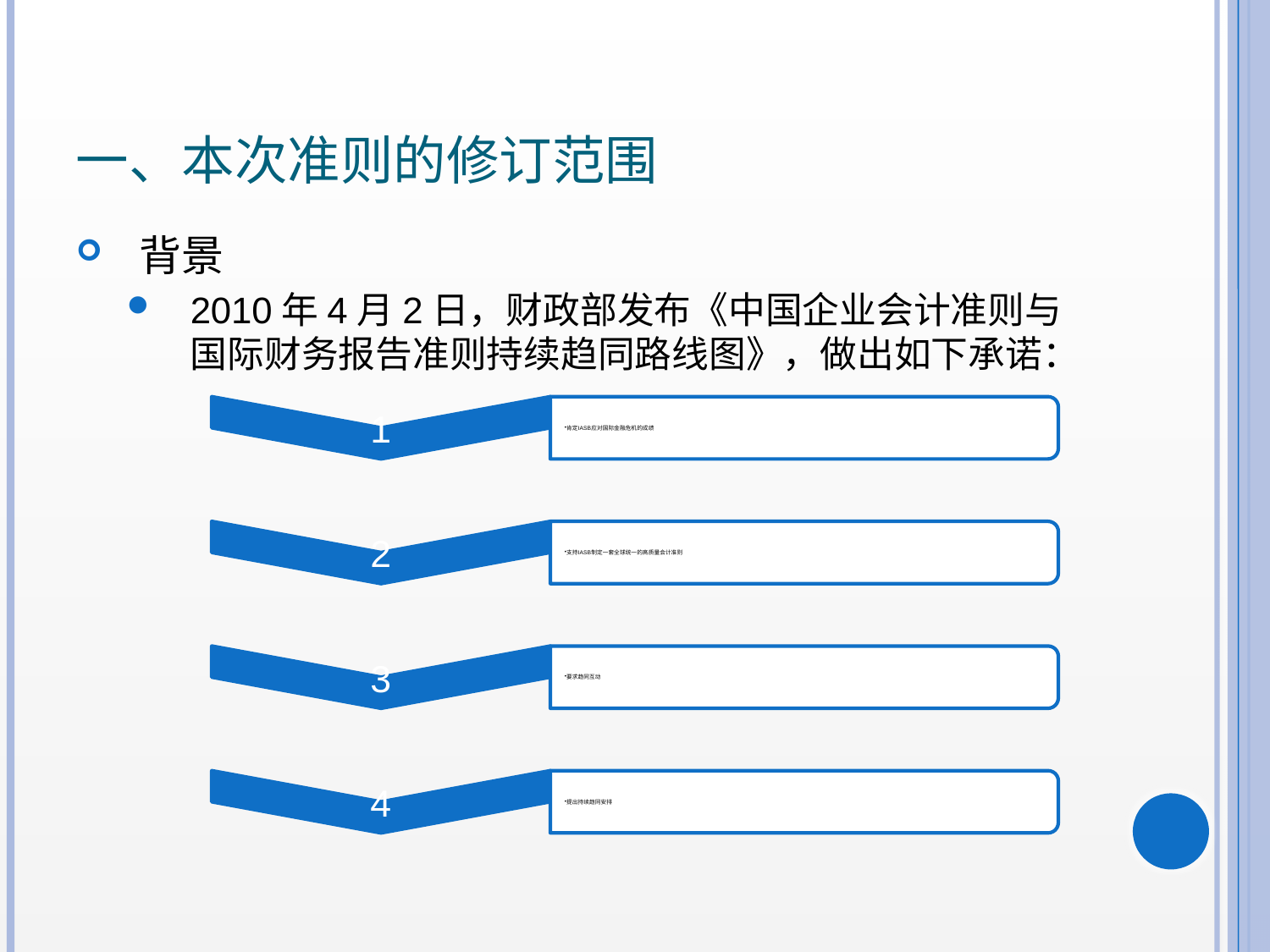

# 一、本次准则的修订范围
背景
2010年4月2日，财政部发布《中国企业会计准则与国际财务报告准则持续趋同路线图》，做出如下承诺：

1
肯定IASB应对国际金融危机的成绩
2
支持IASB制定一套全球统一的高质量会计准则
3
要求趋同互动
4
提出持续趋同安排